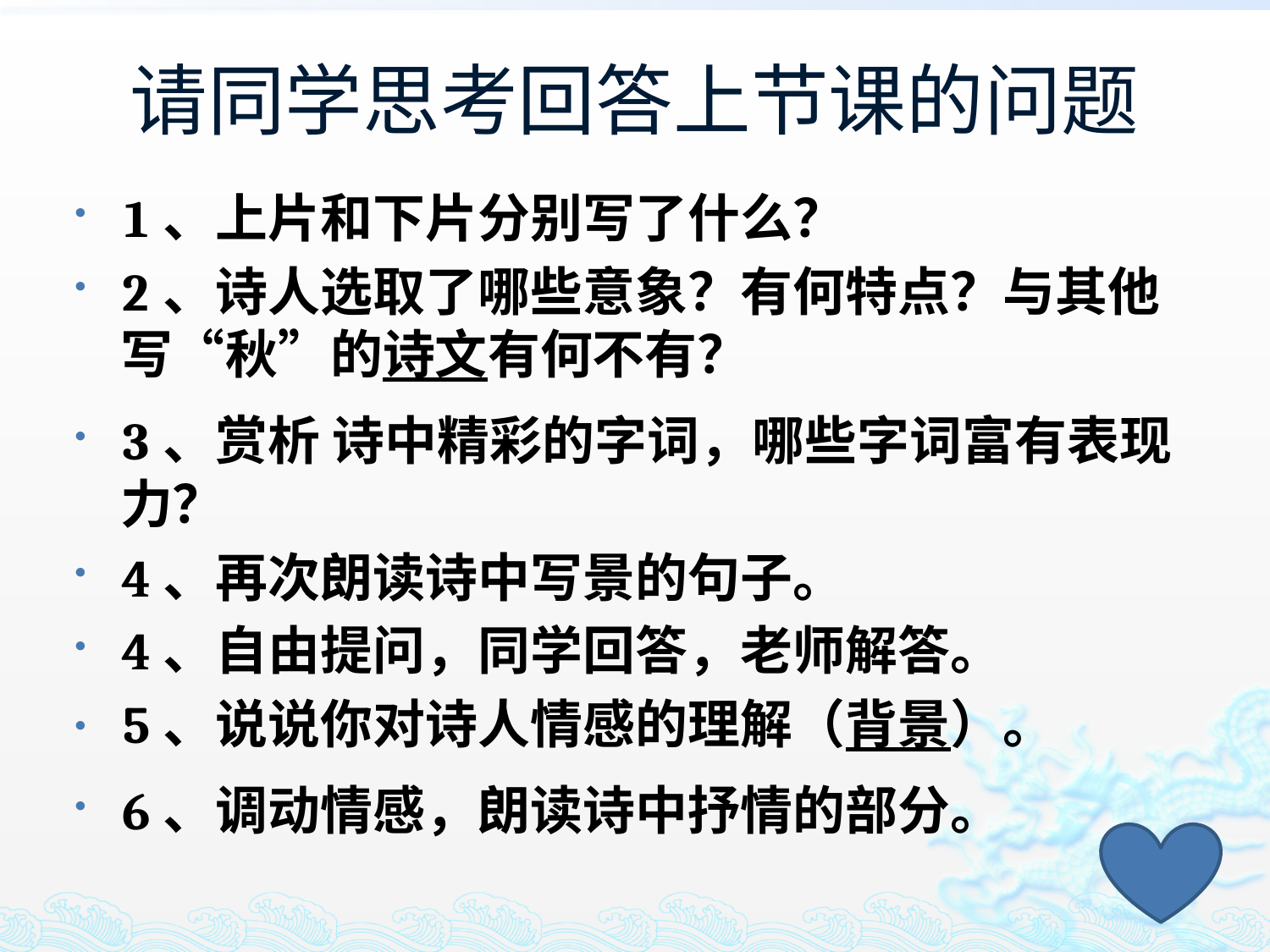

# 请同学思考回答上节课的问题
1、上片和下片分别写了什么？
2、诗人选取了哪些意象？有何特点？与其他写“秋”的诗文有何不有？
3、赏析 诗中精彩的字词，哪些字词富有表现力？
4、再次朗读诗中写景的句子。
4、自由提问，同学回答，老师解答。
5、说说你对诗人情感的理解（背景）。
6、调动情感，朗读诗中抒情的部分。